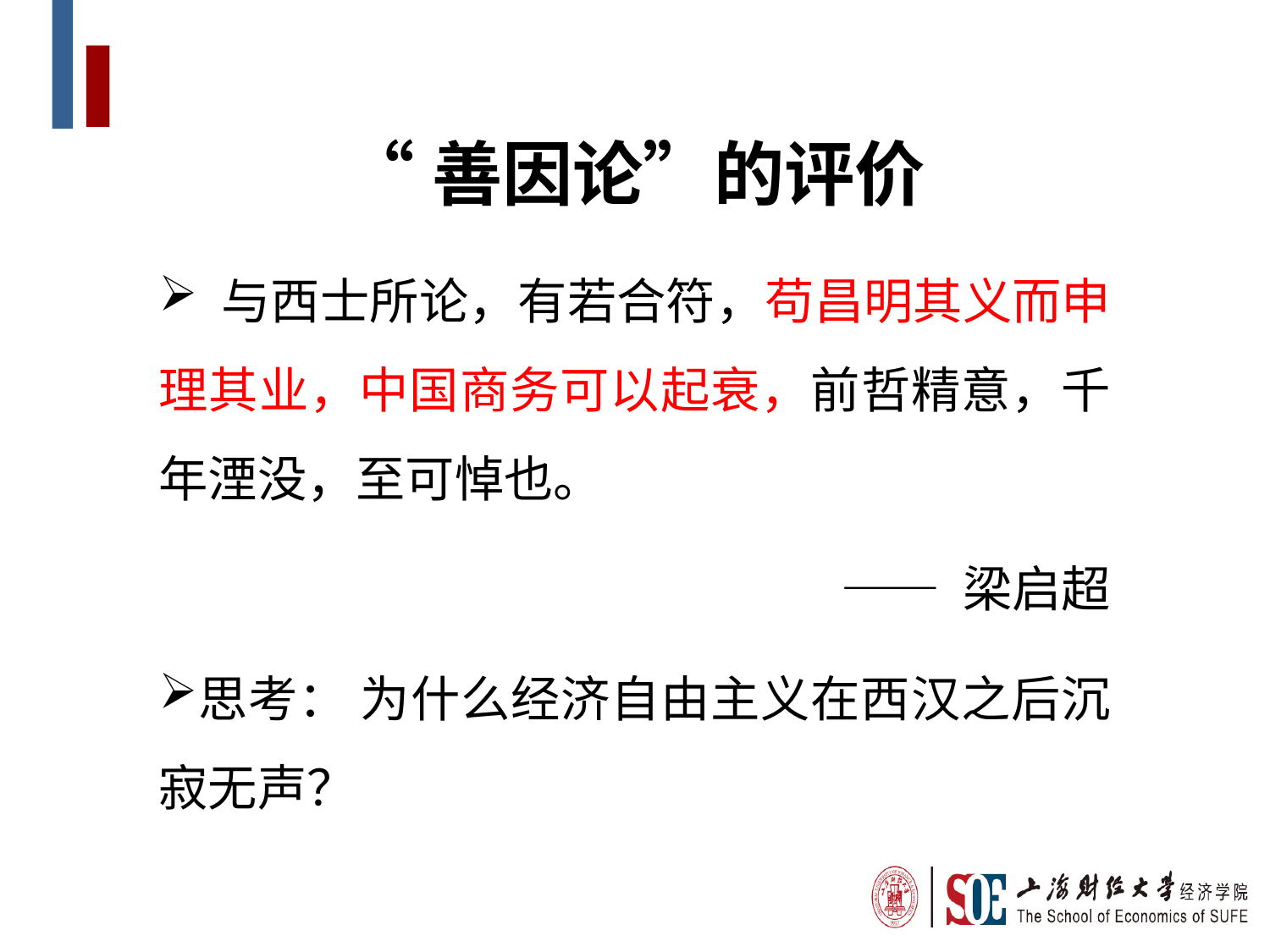

“善因论”的评价
 与西士所论，有若合符，苟昌明其义而申理其业，中国商务可以起衰，前哲精意，千年湮没，至可悼也。
—— 梁启超
思考： 为什么经济自由主义在西汉之后沉寂无声？